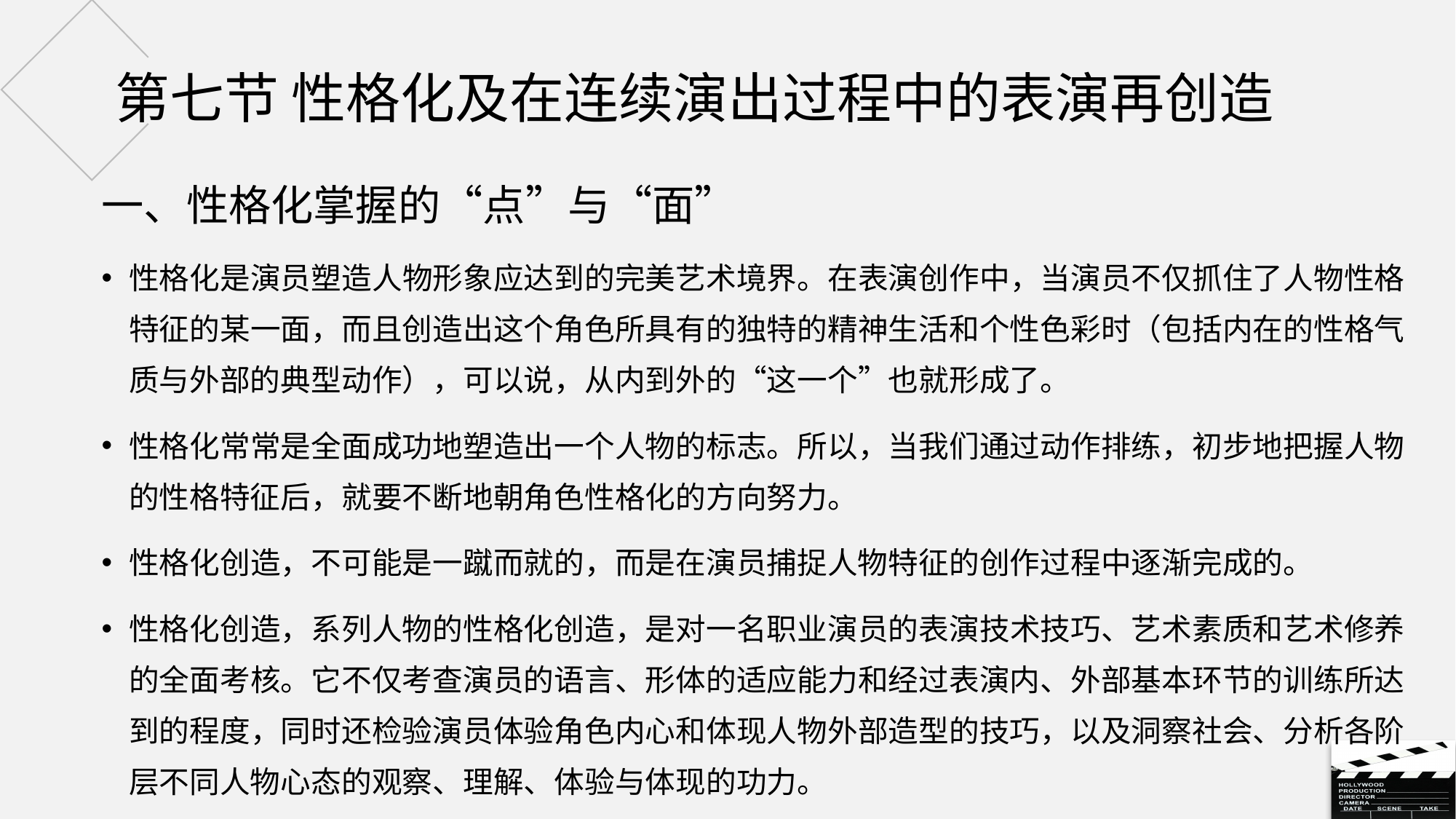

# 第七节 性格化及在连续演出过程中的表演再创造
一、性格化掌握的“点”与“面”
性格化是演员塑造人物形象应达到的完美艺术境界。在表演创作中，当演员不仅抓住了人物性格特征的某一面，而且创造出这个角色所具有的独特的精神生活和个性色彩时（包括内在的性格气质与外部的典型动作），可以说，从内到外的“这一个”也就形成了。
性格化常常是全面成功地塑造出一个人物的标志。所以，当我们通过动作排练，初步地把握人物的性格特征后，就要不断地朝角色性格化的方向努力。
性格化创造，不可能是一蹴而就的，而是在演员捕捉人物特征的创作过程中逐渐完成的。
性格化创造，系列人物的性格化创造，是对一名职业演员的表演技术技巧、艺术素质和艺术修养的全面考核。它不仅考查演员的语言、形体的适应能力和经过表演内、外部基本环节的训练所达到的程度，同时还检验演员体验角色内心和体现人物外部造型的技巧，以及洞察社会、分析各阶层不同人物心态的观察、理解、体验与体现的功力。